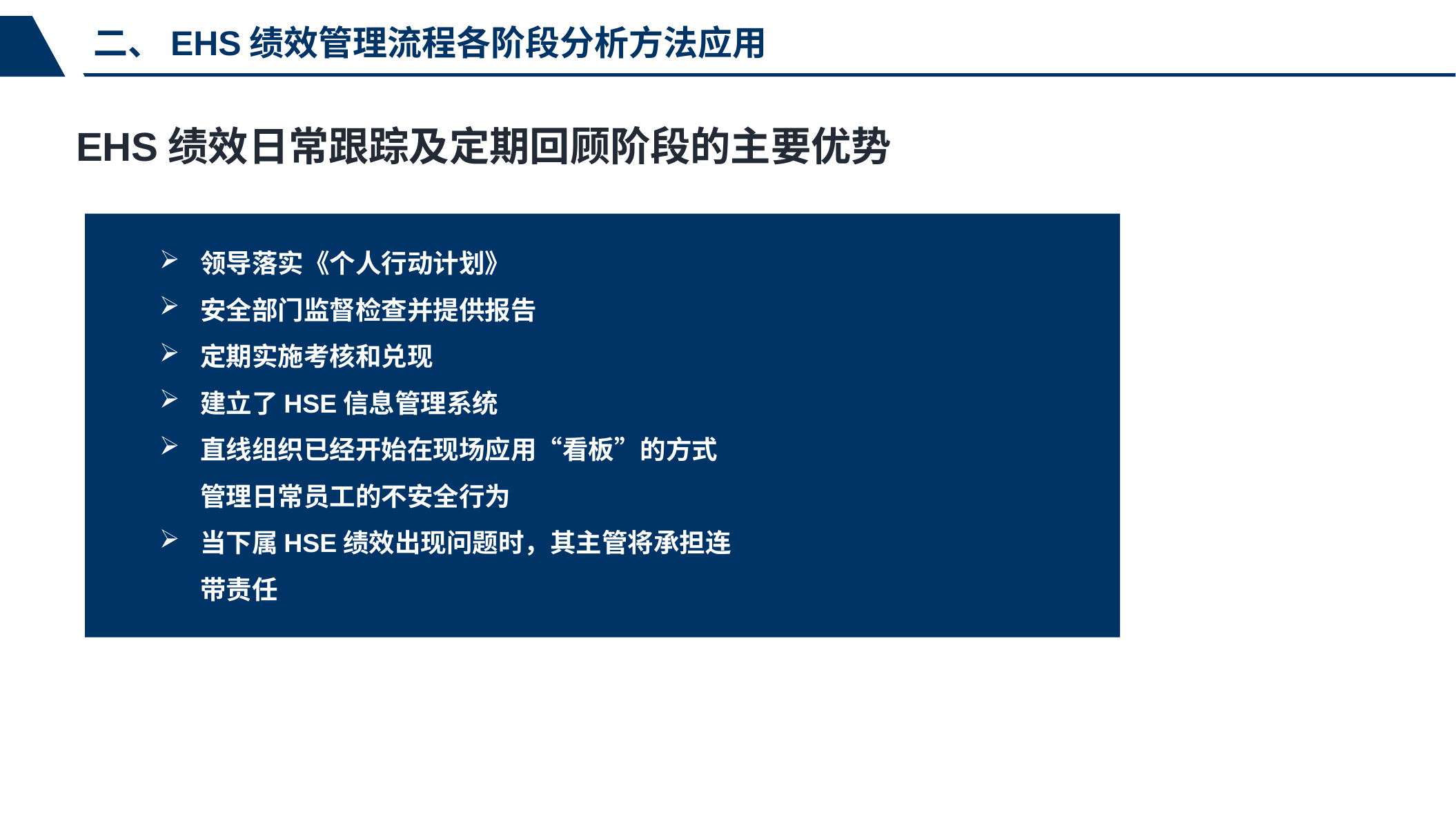

二、EHS绩效管理流程各阶段分析方法应用

EHS绩效日常跟踪及定期回顾阶段的主要优势

领导落实《个人行动计划》
安全部门监督检查并提供报告
定期实施考核和兑现
建立了HSE信息管理系统
直线组织已经开始在现场应用“看板”的方式管理日常员工的不安全行为
当下属HSE绩效出现问题时，其主管将承担连带责任